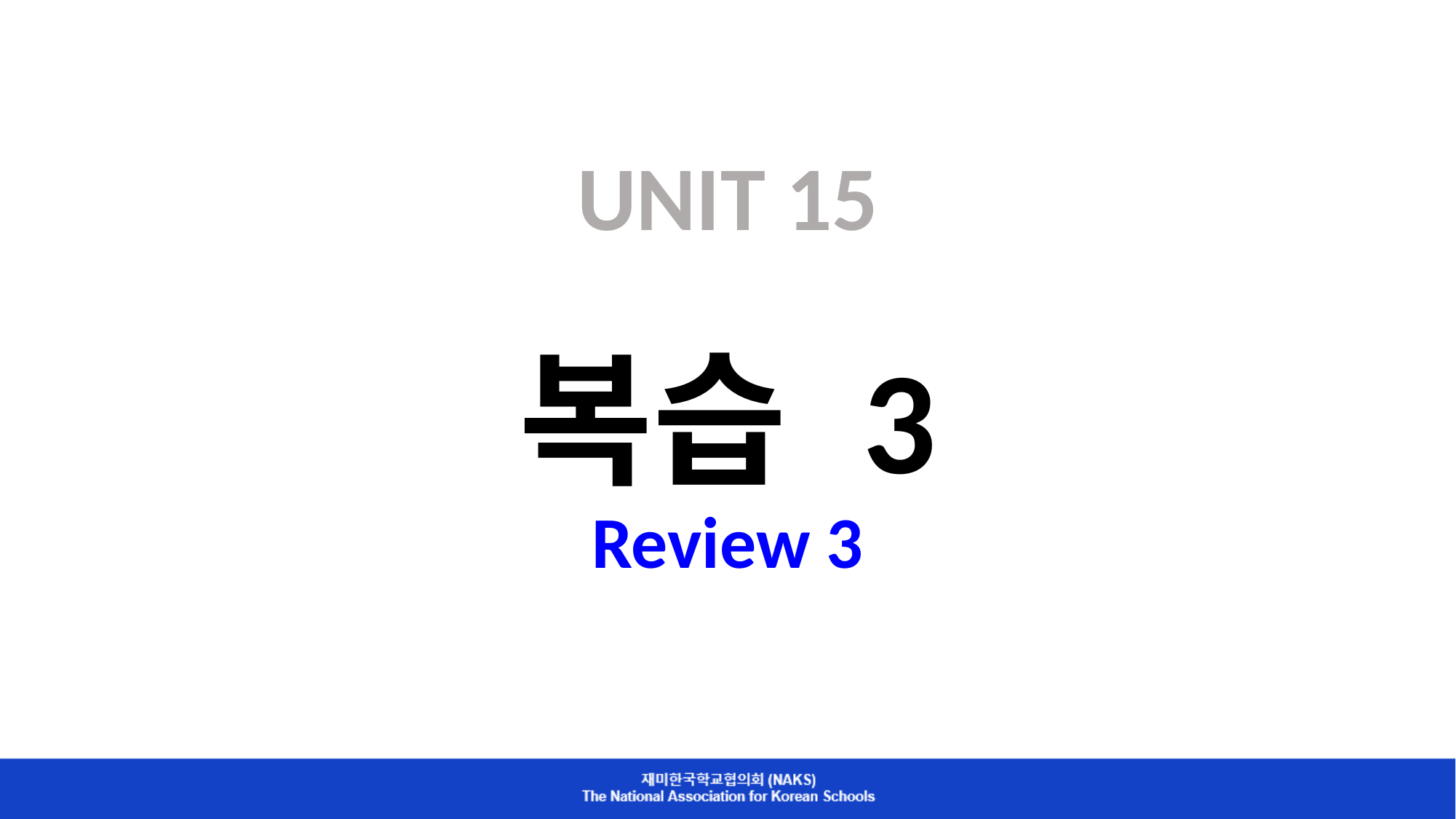

# UNIT 15 복습 3 Review 3